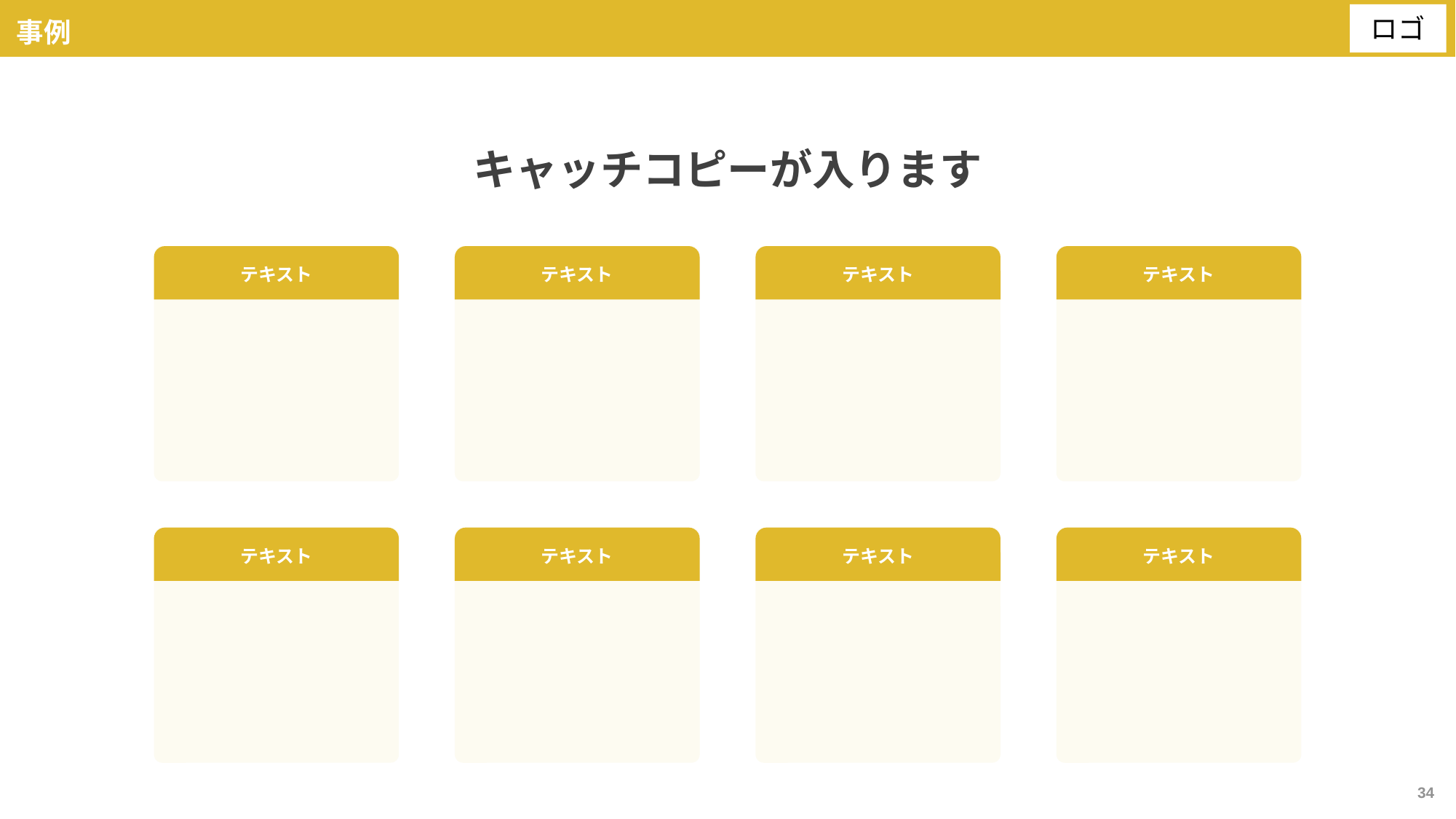

# 事例
キャッチコピーが入ります

テキスト
テキスト
テキスト
テキスト

テキスト
テキスト
テキスト
テキスト
34